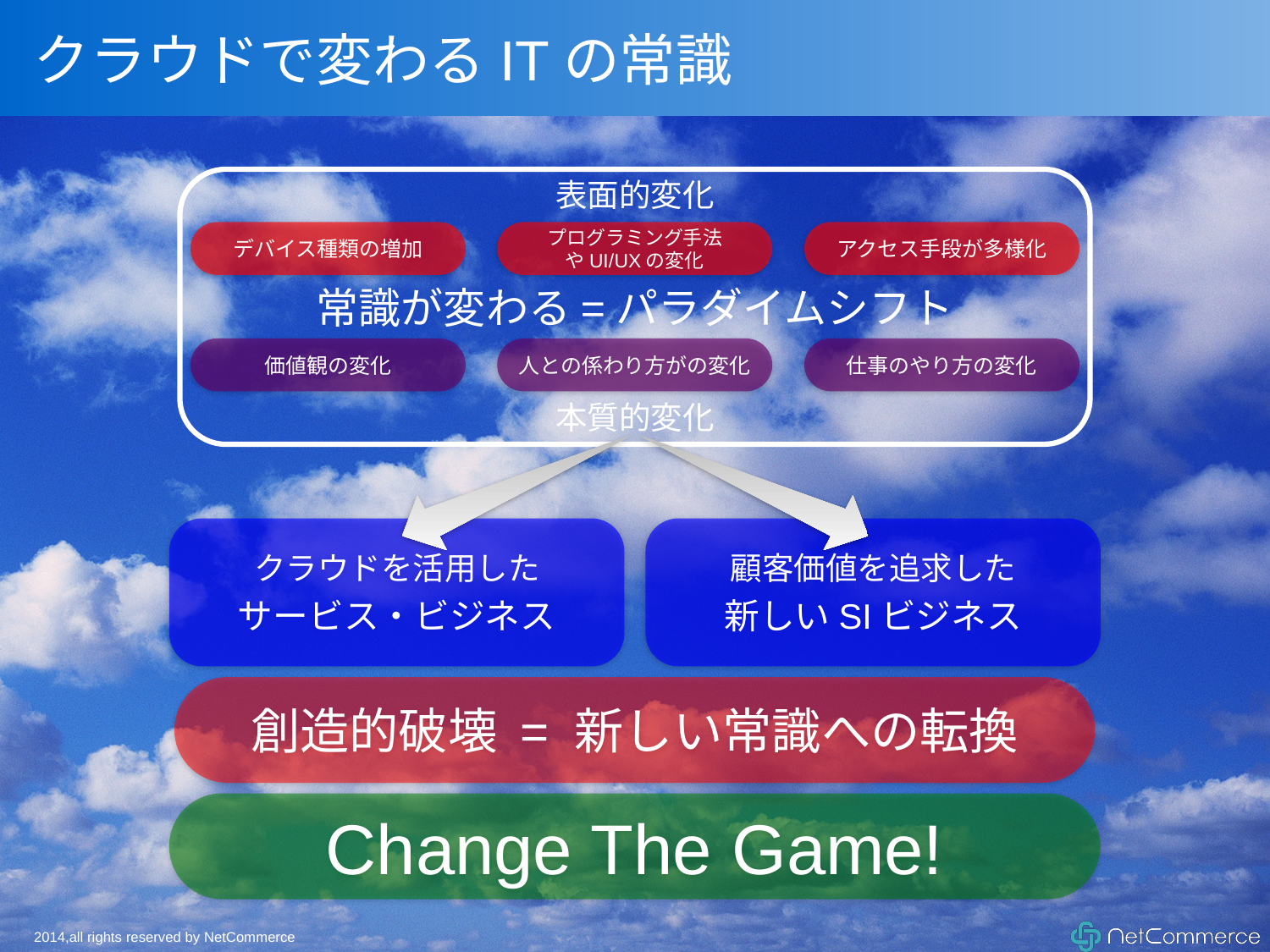

# クラウドで変わるITの常識
常識が変わる=パラダイムシフト
表面的変化
デバイス種類の増加
プログラミング手法
やUI/UXの変化
アクセス手段が多様化
価値観の変化
人との係わり方がの変化
仕事のやり方の変化
本質的変化

クラウドを活用した
サービス・ビジネス
顧客価値を追求した
新しいSIビジネス
創造的破壊 = 新しい常識への転換
Change The Game!